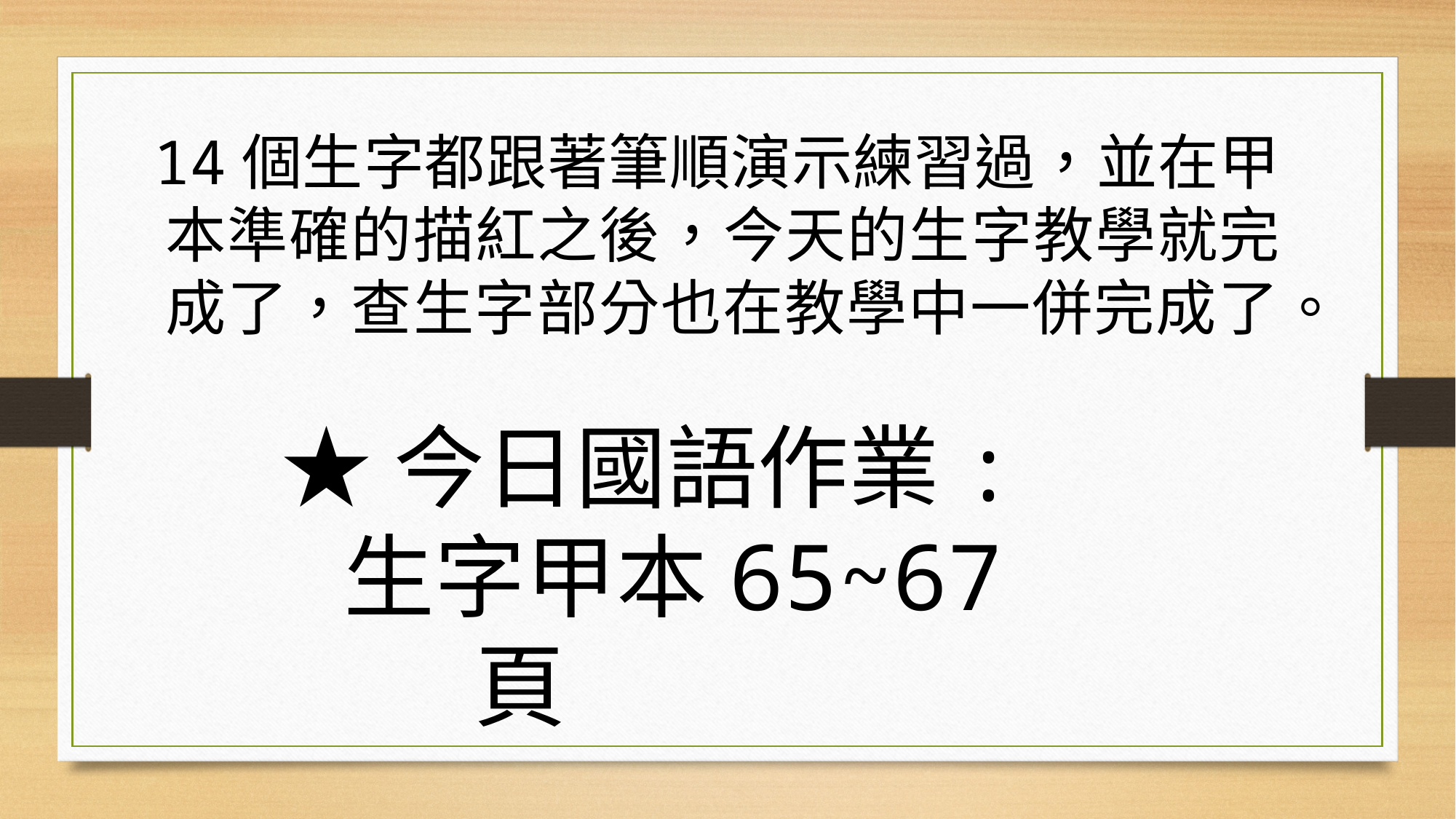

14個生字都跟著筆順演示練習過，並在甲本準確的描紅之後，今天的生字教學就完成了，查生字部分也在教學中一併完成了。
★今日國語作業:
  生字甲本65~67頁